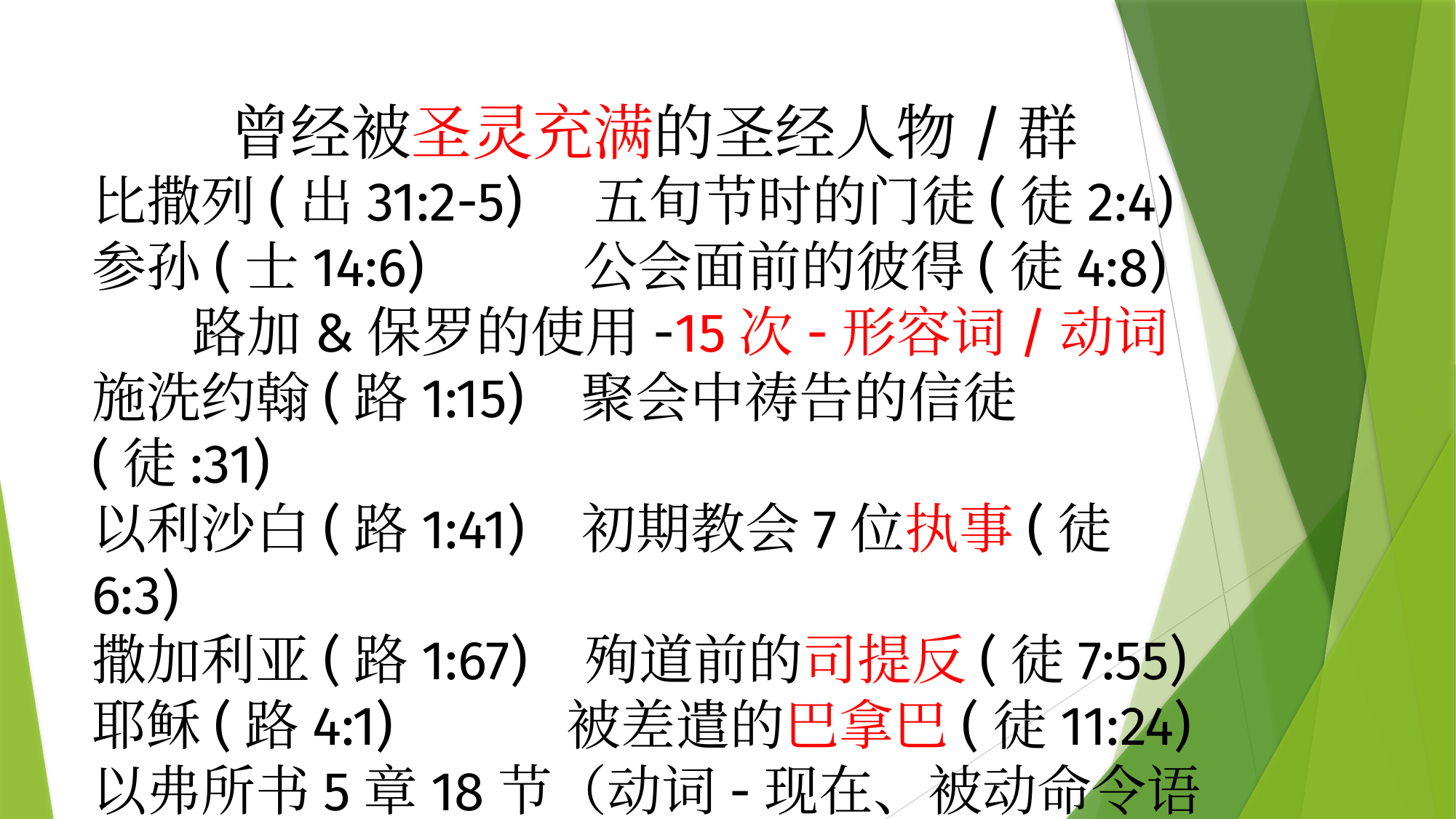

# 曾经被圣灵充满的圣经人物/群 比撒列(出31:2-5)    五旬节时的门徒(徒2:4) 参孙(士14:6)          公会面前的彼得(徒4:8) 路加&保罗的使用-15次-形容词/动词 施洗约翰(路1:15)   聚会中祷告的信徒(徒:31) 以利沙白(路1:41)   初期教会7位执事(徒6:3) 撒加利亚(路1:67)   殉道前的司提反(徒7:55) 耶稣(路4:1)           被差遣的巴拿巴(徒11:24) 以弗所书5章18节（动词-现在、被动命令语句） 圣灵充满跟智慧和信心加持、保罗VS以吕马